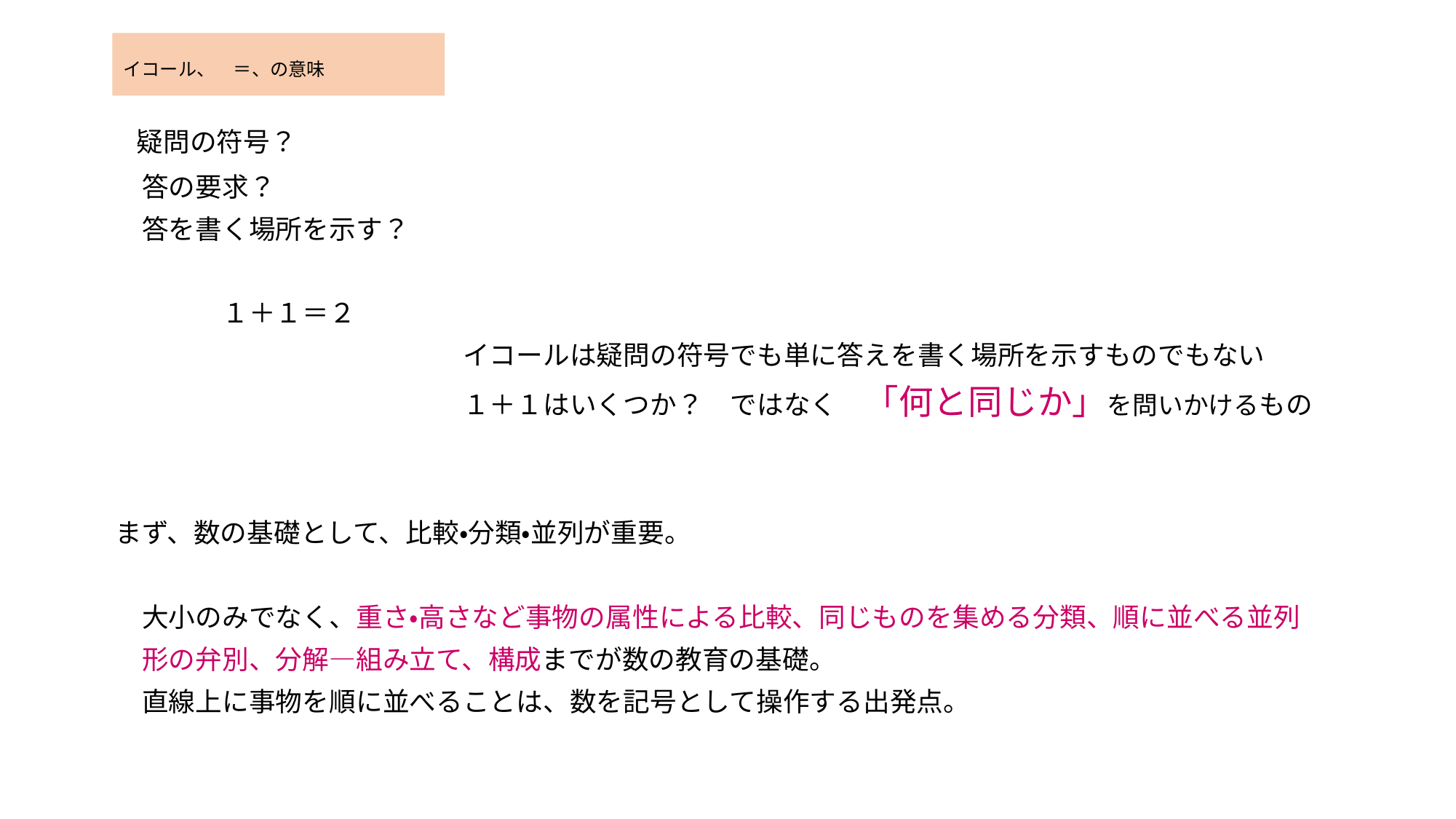

# イコール、　＝、の意味
　　疑問の符号？
　　　答の要求？
　　　答を書く場所を示す？

　　　　　　１＋１＝２
　　　　　　　　　　　　　　　イコールは疑問の符号でも単に答えを書く場所を示すものでもない
　　　　　　　　　　　　　　　１＋１はいくつか？　ではなく　「何と同じか」を問いかけるもの

　　まず、数の基礎として、比較・分類・並列が重要。

　　　大小のみでなく、重さ・高さなど事物の属性による比較、同じものを集める分類、順に並べる並列
　　　形の弁別、分解―組み立て、構成までが数の教育の基礎。
　　　直線上に事物を順に並べることは、数を記号として操作する出発点。